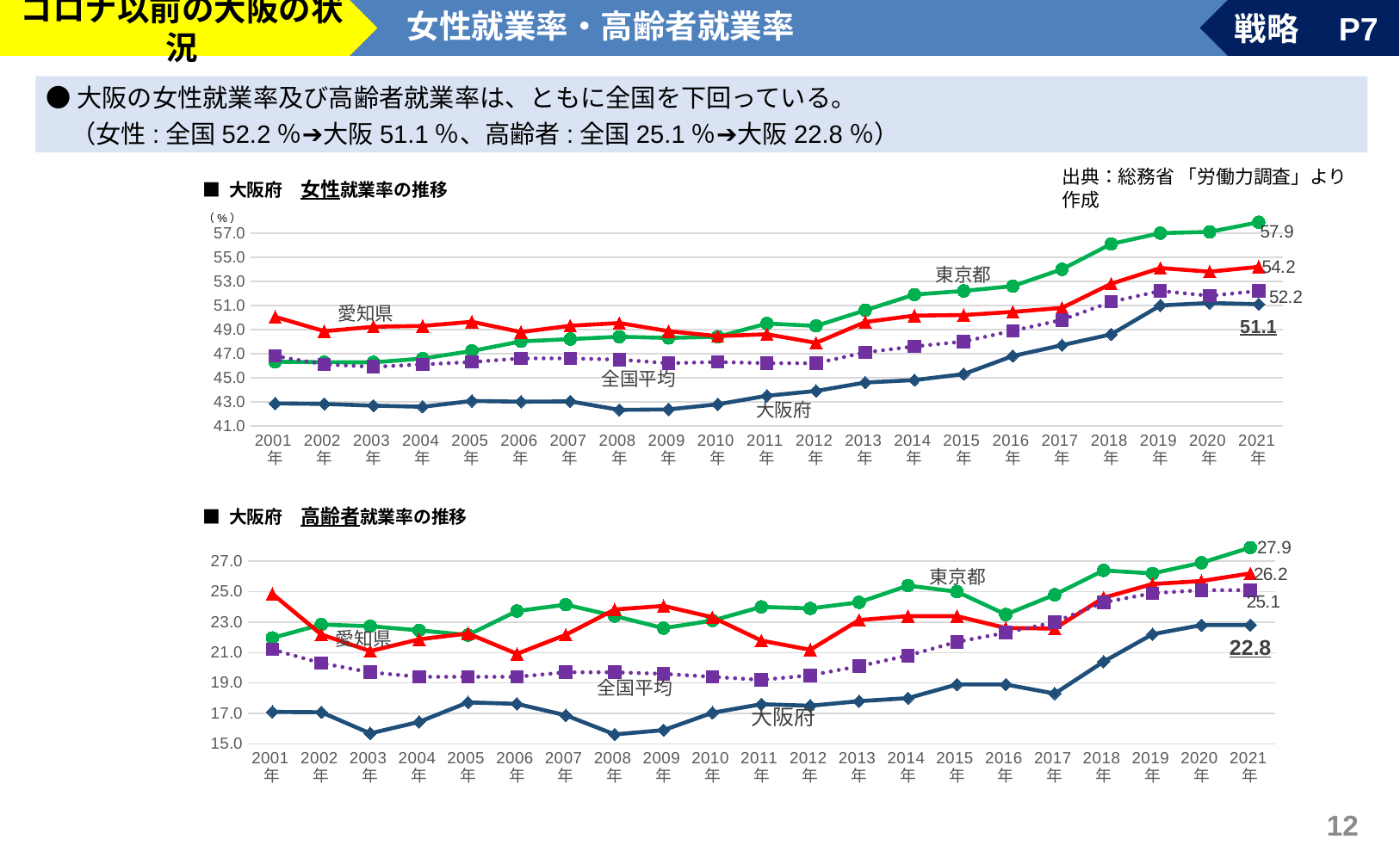

コロナ以前の大阪の状況
女性就業率・高齢者就業率
戦略　P7
●大阪の女性就業率及び高齢者就業率は、ともに全国を下回っている。
　（女性:全国52.2％➔大阪51.1％、高齢者:全国25.1％➔大阪22.8％）
出典：総務省 「労働力調査」より作成
■ 大阪府　女性就業率の推移

### Chart

| Category | 大阪府 | 東京都 | 愛知県 | 全国平均 |
|---|---|---|---|---|
| 2001年 | 42.86450283359093 | 46.324915190350545 | 50.049950049950056 | 46.8 |
| 2002年 | 42.824074074074076 | 46.28328402366864 | 48.861010234400794 | 46.1 |
| 2003年 | 42.6819923371648 | 46.27084478651274 | 49.22874958976042 | 45.9 |
| 2004年 | 42.58787570045848 | 46.58656471873293 | 49.29807378387202 | 46.1 |
| 2005年 | 43.067921648435515 | 47.21720274665703 | 49.642857142857146 | 46.3 |
| 2006年 | 43.00965937976614 | 48.01864801864802 | 48.78915079108815 | 46.6 |
| 2007年 | 43.03413400758534 | 48.2054890921886 | 49.312440038375435 | 46.6 |
| 2008年 | 42.33004801617387 | 48.4 | 49.53924372418176 | 46.5 |
| 2009年 | 42.36988377968671 | 48.3 | 48.861480075901326 | 46.2 |
| 2010年 | 42.79222418581166 | 48.4 | 48.45425867507886 | 46.3 |
| 2011年 | 43.5 | 49.5 | 48.60632633886627 | 46.2 |
| 2012年 | 43.9 | 49.3 | 47.891283973758206 | 46.2 |
| 2013年 | 44.6 | 50.6 | 49.626168224299064 | 47.1 |
| 2014年 | 44.8 | 51.9 | 50.15527950310559 | 47.6 |
| 2015年 | 45.3 | 52.2 | 50.20117610646858 | 48.0 |
| 2016年 | 46.8 | 52.6 | 50.46267735965454 | 48.9 |
| 2017年 | 47.7 | 54.0 | 50.79656862745098 | 49.8 |
| 2018年 | 48.6 | 56.1 | 52.8 | 51.3 |
| 2019年 | 51.0 | 57.0 | 54.1 | 52.2 |
| 2020年 | 51.2 | 57.1 | 53.8 | 51.8 |
| 2021年 | 51.1 | 57.9 | 54.2 | 52.2 |
（%）
■ 大阪府　高齢者就業率の推移

### Chart

| Category | 大阪府 | 東京都 | 愛知県 | 全国平均 |
|---|---|---|---|---|
| 2001年 | 17.096536477523948 | 21.961184882533196 | 24.857685009487664 | 21.2 |
| 2002年 | 17.073170731707318 | 22.835026608611514 | 22.18214607754734 | 20.3 |
| 2003年 | 15.683646112600535 | 22.72938984629716 | 21.09375 | 19.7 |
| 2004年 | 16.439246263807668 | 22.45820153637596 | 21.867115222876365 | 19.4 |
| 2005年 | 17.720726361928616 | 22.14941022280472 | 22.249190938511326 | 19.4 |
| 2006年 | 17.62589928057554 | 23.725242309313106 | 20.9140201394268 | 19.4 |
| 2007年 | 16.87150837988827 | 24.146243471273603 | 22.164948453608247 | 19.7 |
| 2008年 | 15.616585891222401 | 23.4 | 23.829787234042556 | 19.7 |
| 2009年 | 15.896103896103897 | 22.6 | 24.06015037593985 | 19.6 |
| 2010年 | 17.038539553752535 | 23.1 | 23.317788141239173 | 19.4 |
| 2011年 | 17.6 | 24.0 | 21.784776902887142 | 19.2 |
| 2012年 | 17.5 | 23.9 | 21.179454660748256 | 19.5 |
| 2013年 | 17.8 | 24.3 | 23.13565891472868 | 20.1 |
| 2014年 | 18.0 | 25.4 | 23.391666666666662 | 20.8 |
| 2015年 | 18.9 | 25.0 | 23.391489361702128 | 21.7 |
| 2016年 | 18.9 | 23.5 | 22.61298076923077 | 22.3 |
| 2017年 | 18.3 | 24.8 | 22.574407582938388 | 23.0 |
| 2018年 | 20.4 | 26.4 | 24.6 | 24.3 |
| 2019年 | 22.2 | 26.2 | 25.5 | 24.9 |
| 2020年 | 22.8 | 26.9 | 25.7 | 25.1 |
| 2021年 | 22.8 | 27.9 | 26.2 | 25.1 |
12